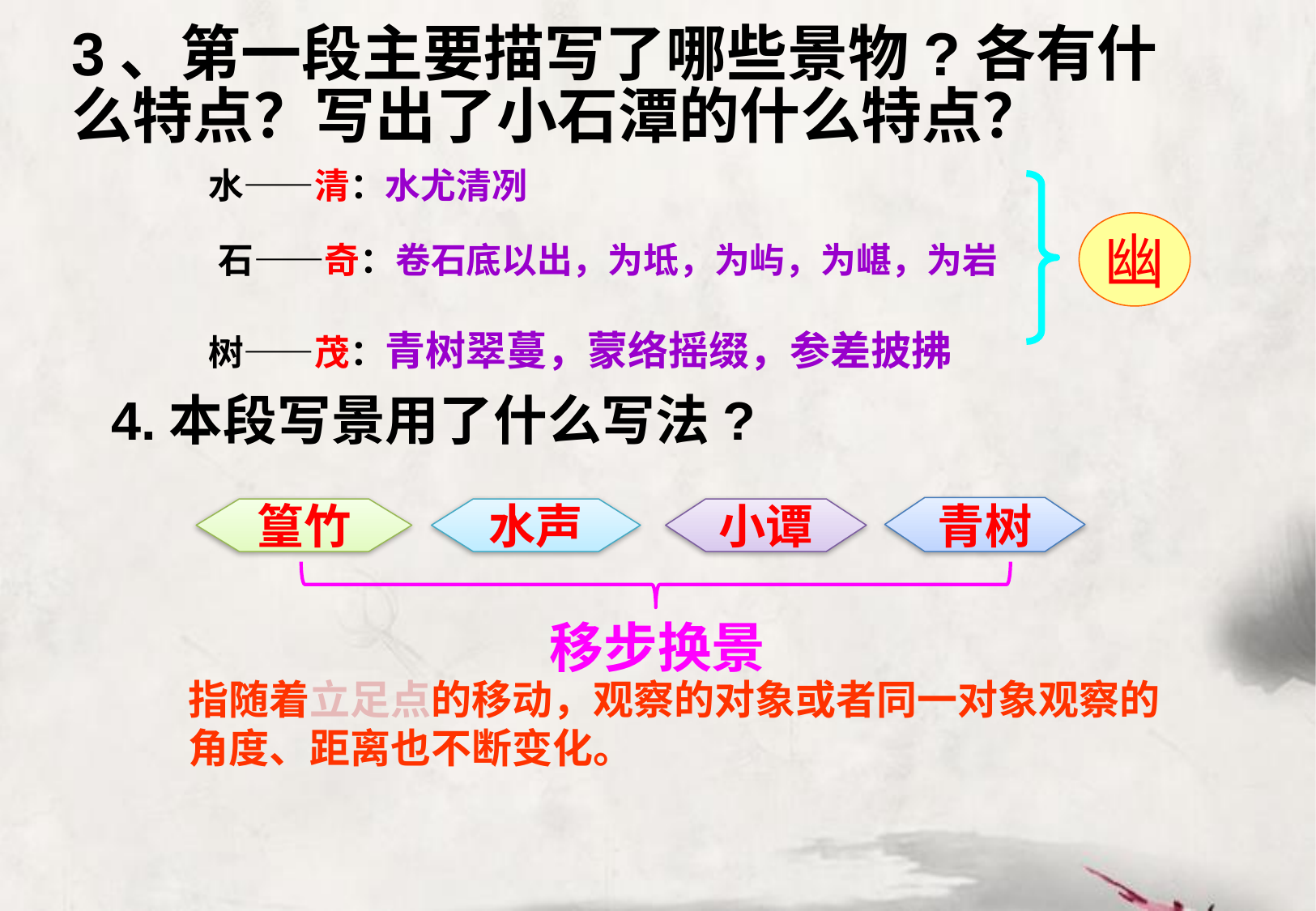

3、第一段主要描写了哪些景物?各有什么特点？写出了小石潭的什么特点？
水——清：水尤清冽

幽

石——奇：卷石底以出，为坻，为屿，为嵁，为岩
树——茂：青树翠蔓，蒙络摇缀，参差披拂
4.本段写景用了什么写法?
青树
篁竹
水声
小谭
移步换景
指随着立足点的移动，观察的对象或者同一对象观察的角度、距离也不断变化。